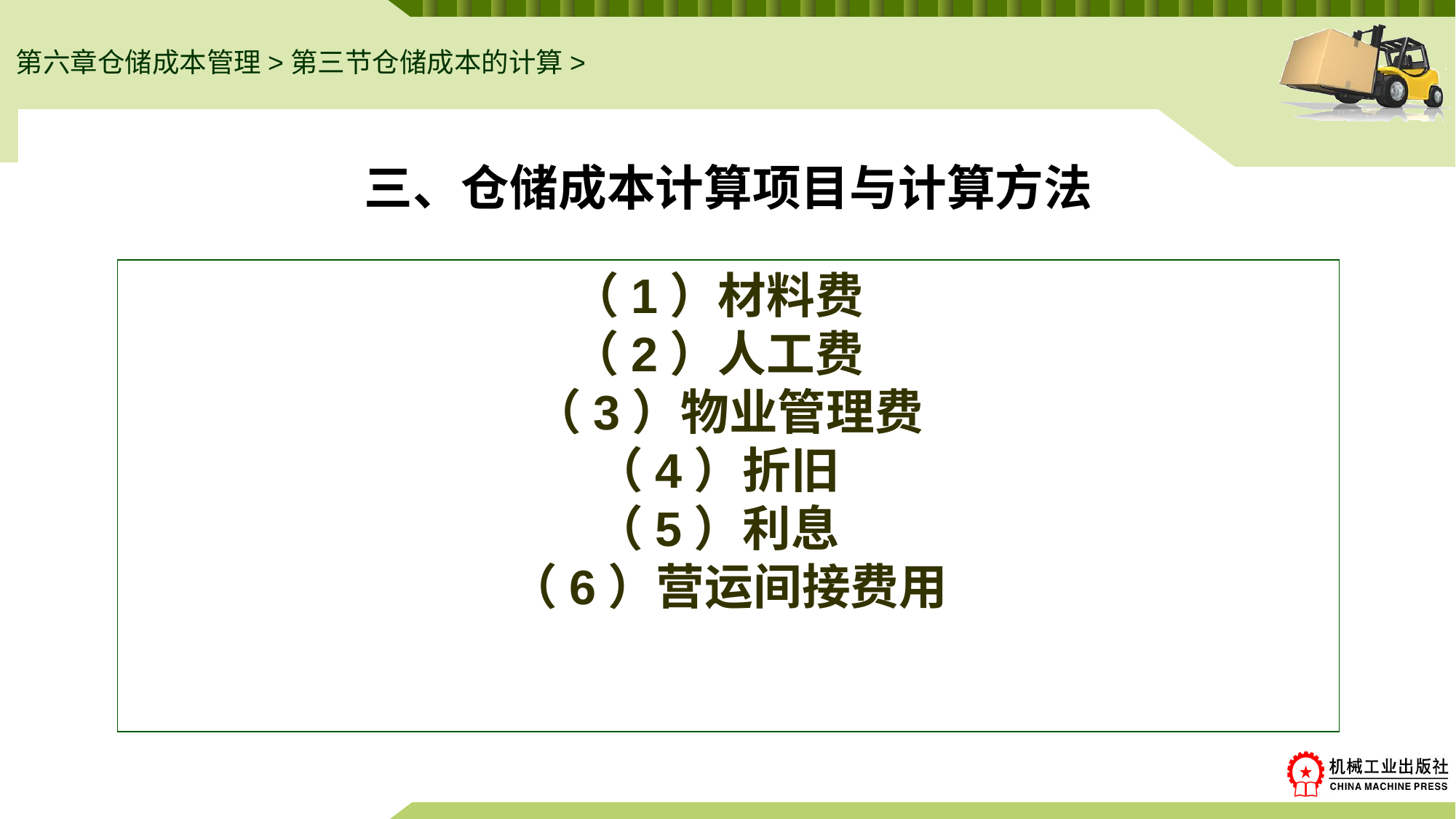

第六章仓储成本管理>第三节仓储成本的计算>
# 三、仓储成本计算项目与计算方法
（1）材料费
（2）人工费
（3）物业管理费
（4）折旧
（5）利息
（6）营运间接费用